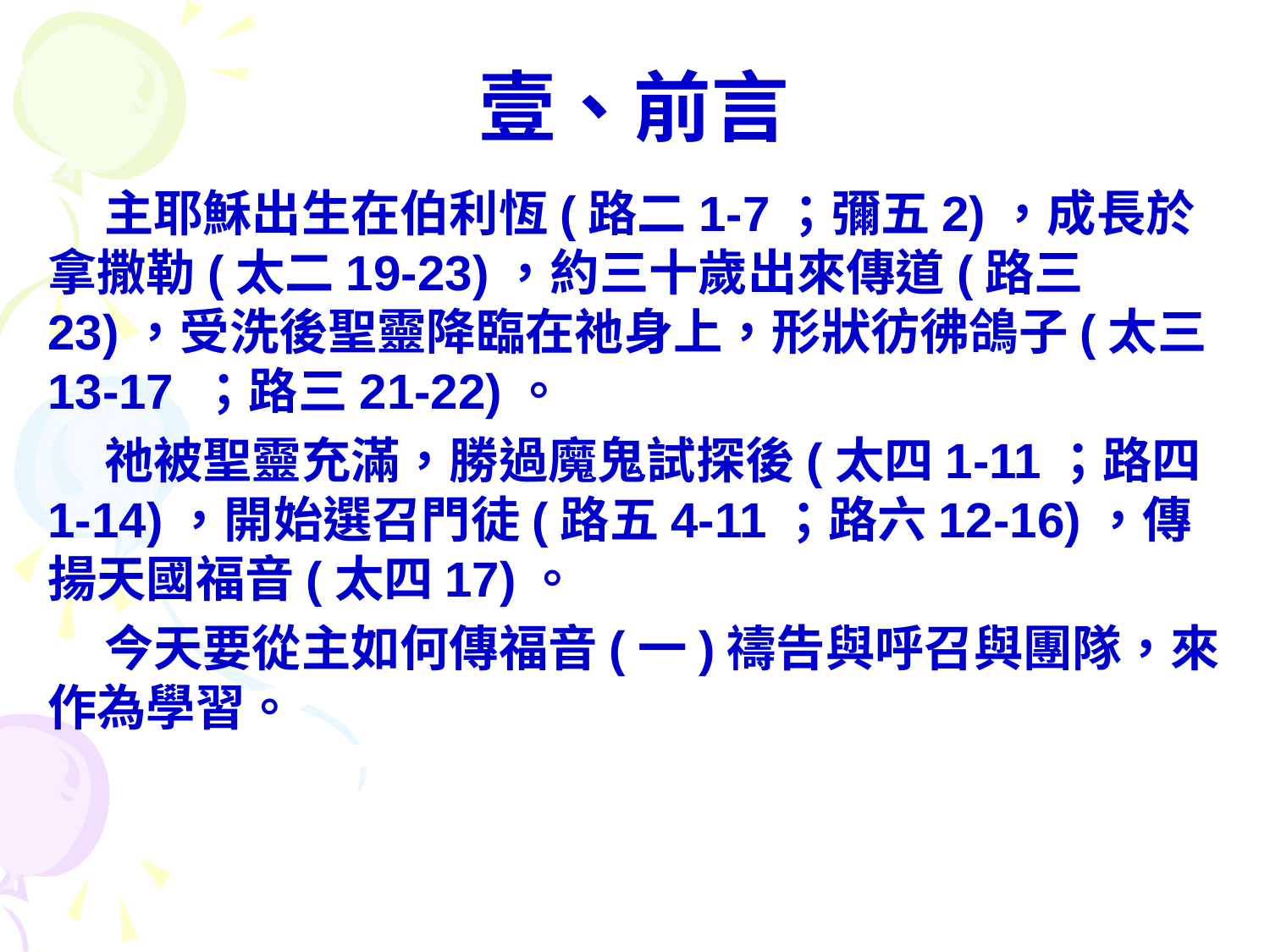

# 壹、前言
    主耶穌出生在伯利恆(路二1-7；彌五2)，成長於拿撒勒(太二19-23)，約三十歲出來傳道(路三23)，受洗後聖靈降臨在祂身上，形狀彷彿鴿子(太三13-17 ；路三21-22)。
    祂被聖靈充滿，勝過魔鬼試探後(太四1-11；路四1-14)，開始選召門徒(路五4-11；路六12-16)，傳揚天國福音(太四17)。
    今天要從主如何傳福音(一)禱告與呼召與團隊，來作為學習。